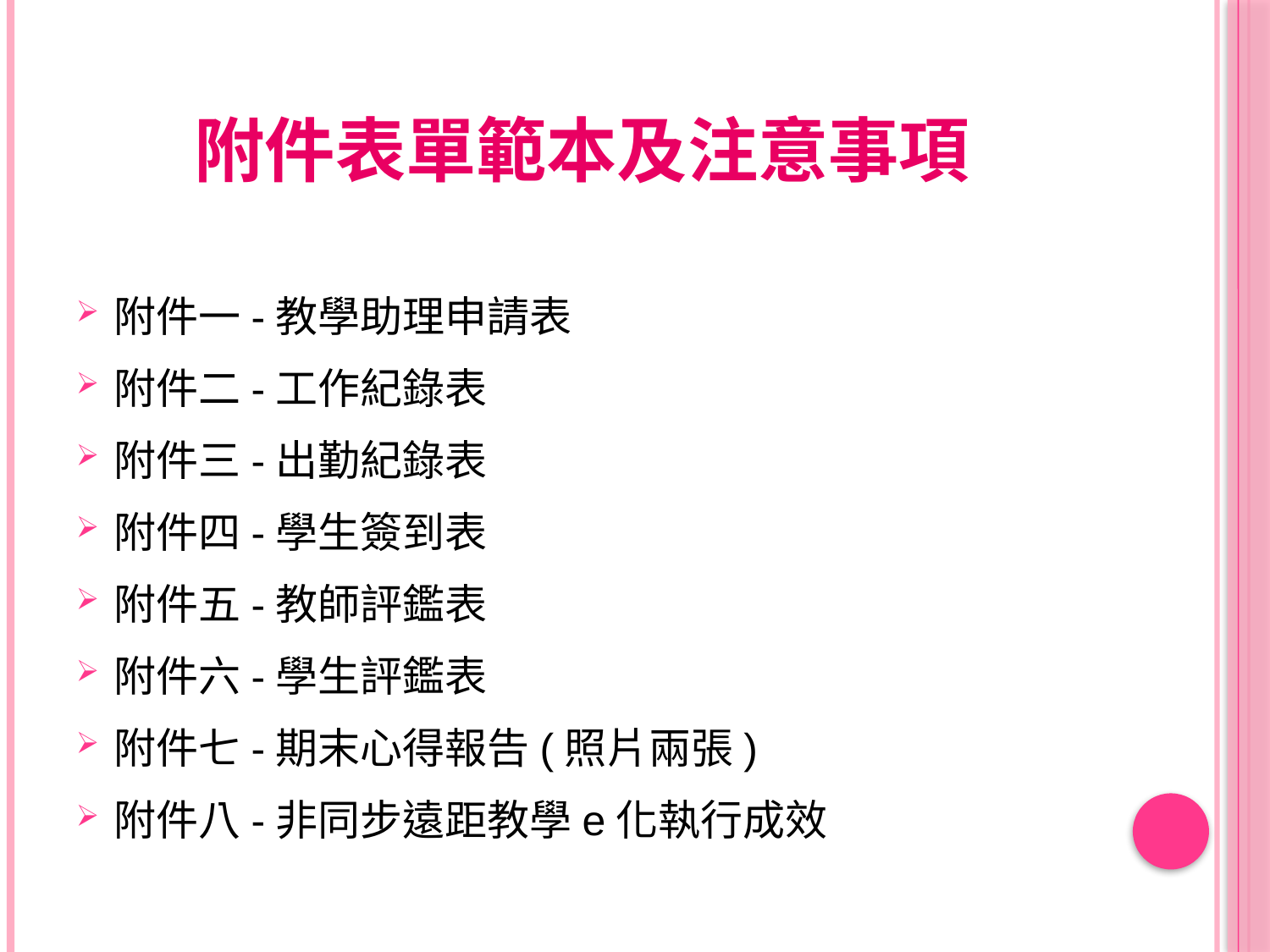

# 附件表單範本及注意事項

附件一-教學助理申請表
附件二-工作紀錄表
附件三-出勤紀錄表
附件四-學生簽到表
附件五-教師評鑑表
附件六-學生評鑑表
附件七-期末心得報告(照片兩張)
附件八-非同步遠距教學e化執行成效